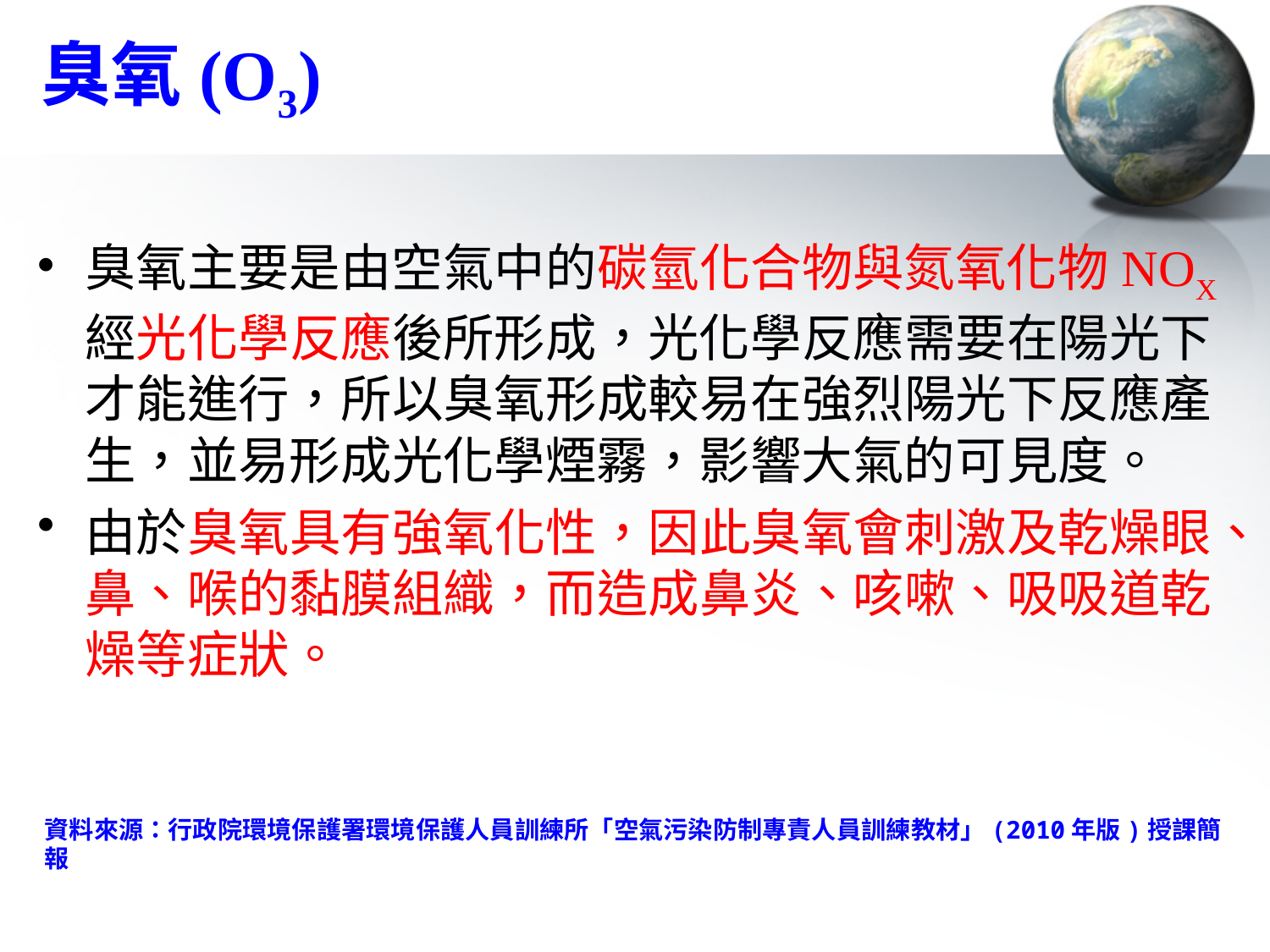

# 臭氧(O3)
臭氧主要是由空氣中的碳氫化合物與氮氧化物NOX經光化學反應後所形成，光化學反應需要在陽光下才能進行，所以臭氧形成較易在強烈陽光下反應產生，並易形成光化學煙霧，影響大氣的可見度。
由於臭氧具有強氧化性，因此臭氧會刺激及乾燥眼、鼻、喉的黏膜組織，而造成鼻炎、咳嗽、吸吸道乾燥等症狀。
資料來源：行政院環境保護署環境保護人員訓練所「空氣污染防制專責人員訓練教材」(2010年版)授課簡報